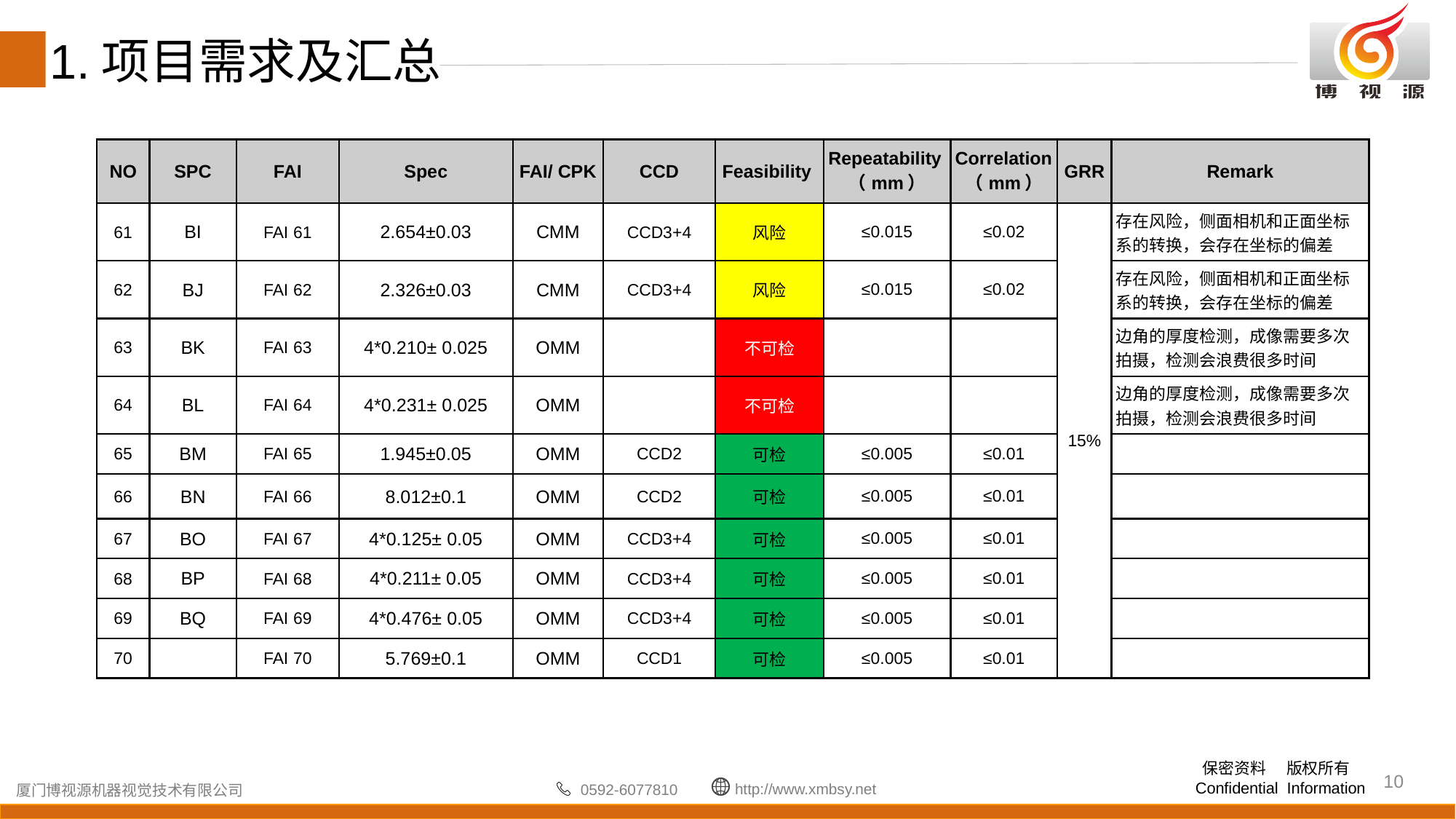

1.项目需求及汇总
| NO | SPC | FAI | Spec | FAI/ CPK | CCD | Feasibility | Repeatability（mm） | Correlation（mm） | GRR | Remark |
| --- | --- | --- | --- | --- | --- | --- | --- | --- | --- | --- |
| 61 | BI | FAI 61 | 2.654±0.03 | CMM | CCD3+4 | 风险 | ≤0.015 | ≤0.02 | 15% | 存在风险，侧面相机和正面坐标系的转换，会存在坐标的偏差 |
| 62 | BJ | FAI 62 | 2.326±0.03 | CMM | CCD3+4 | 风险 | ≤0.015 | ≤0.02 |  | 存在风险，侧面相机和正面坐标系的转换，会存在坐标的偏差 |
| 63 | BK | FAI 63 | 4\*0.210± 0.025 | OMM |  | 不可检 |  |  |  | 边角的厚度检测，成像需要多次拍摄，检测会浪费很多时间 |
| 64 | BL | FAI 64 | 4\*0.231± 0.025 | OMM |  | 不可检 |  |  |  | 边角的厚度检测，成像需要多次拍摄，检测会浪费很多时间 |
| 65 | BM | FAI 65 | 1.945±0.05 | OMM | CCD2 | 可检 | ≤0.005 | ≤0.01 |  |  |
| 66 | BN | FAI 66 | 8.012±0.1 | OMM | CCD2 | 可检 | ≤0.005 | ≤0.01 |  |  |
| 67 | BO | FAI 67 | 4\*0.125± 0.05 | OMM | CCD3+4 | 可检 | ≤0.005 | ≤0.01 |  |  |
| 68 | BP | FAI 68 | 4\*0.211± 0.05 | OMM | CCD3+4 | 可检 | ≤0.005 | ≤0.01 |  |  |
| 69 | BQ | FAI 69 | 4\*0.476± 0.05 | OMM | CCD3+4 | 可检 | ≤0.005 | ≤0.01 |  |  |
| 70 |  | FAI 70 | 5.769±0.1 | OMM | CCD1 | 可检 | ≤0.005 | ≤0.01 |  |  |
10